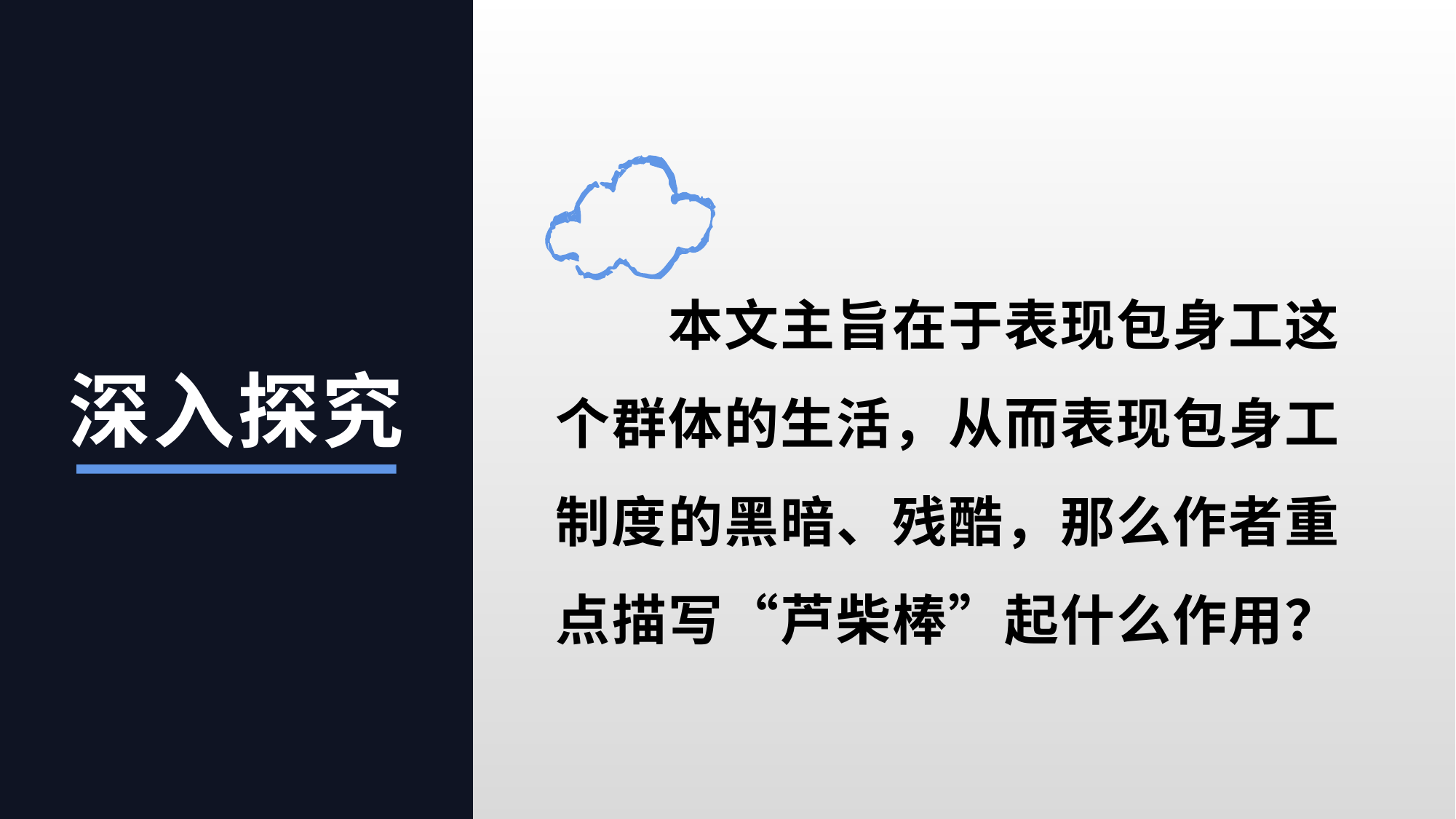

本文主旨在于表现包身工这个群体的生活，从而表现包身工制度的黑暗、残酷，那么作者重点描写“芦柴棒”起什么作用？
深入探究